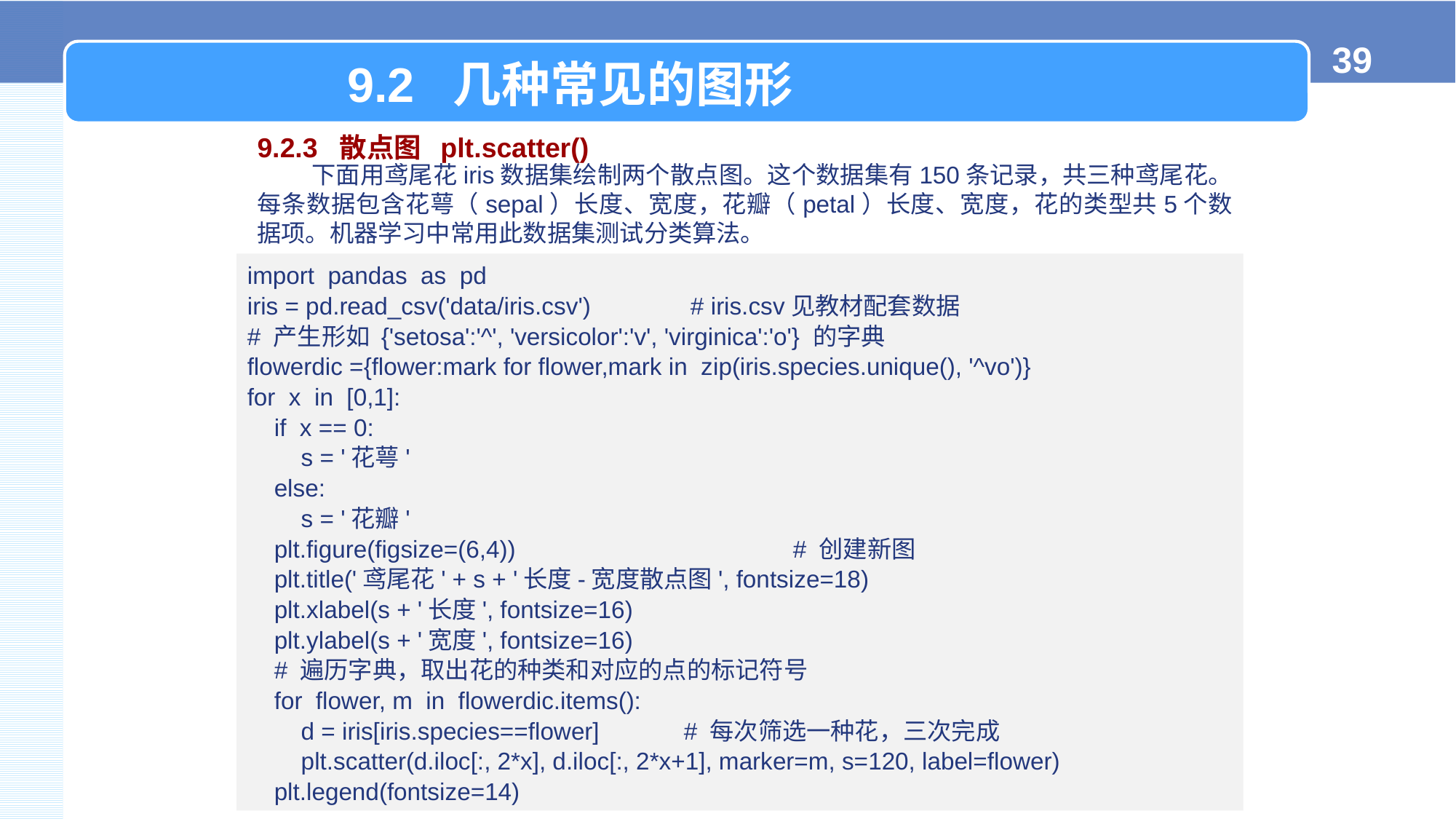

9.2  几种常见的图形
9.2.3  散点图  plt.scatter()

下面用鸢尾花iris数据集绘制两个散点图。这个数据集有150条记录，共三种鸢尾花。每条数据包含花萼（sepal）长度、宽度，花瓣（petal）长度、宽度，花的类型共5个数据项。机器学习中常用此数据集测试分类算法。
import  pandas  as  pd
iris = pd.read_csv('data/iris.csv') 	 # iris.csv见教材配套数据
# 产生形如 {'setosa':'^', 'versicolor':'v', 'virginica':'o'} 的字典
flowerdic ={flower:mark for flower,mark in  zip(iris.species.unique(), '^vo')}
for  x  in  [0,1]:
    if  x == 0:
        s = '花萼'
    else:
        s = '花瓣'
    plt.figure(figsize=(6,4))			# 创建新图
    plt.title('鸢尾花' + s + '长度-宽度散点图', fontsize=18)
    plt.xlabel(s + '长度', fontsize=16)
    plt.ylabel(s + '宽度', fontsize=16)
    # 遍历字典，取出花的种类和对应的点的标记符号
    for  flower, m  in  flowerdic.items():
        d = iris[iris.species==flower]     	# 每次筛选一种花，三次完成
        plt.scatter(d.iloc[:, 2*x], d.iloc[:, 2*x+1], marker=m, s=120, label=flower)
    plt.legend(fontsize=14)